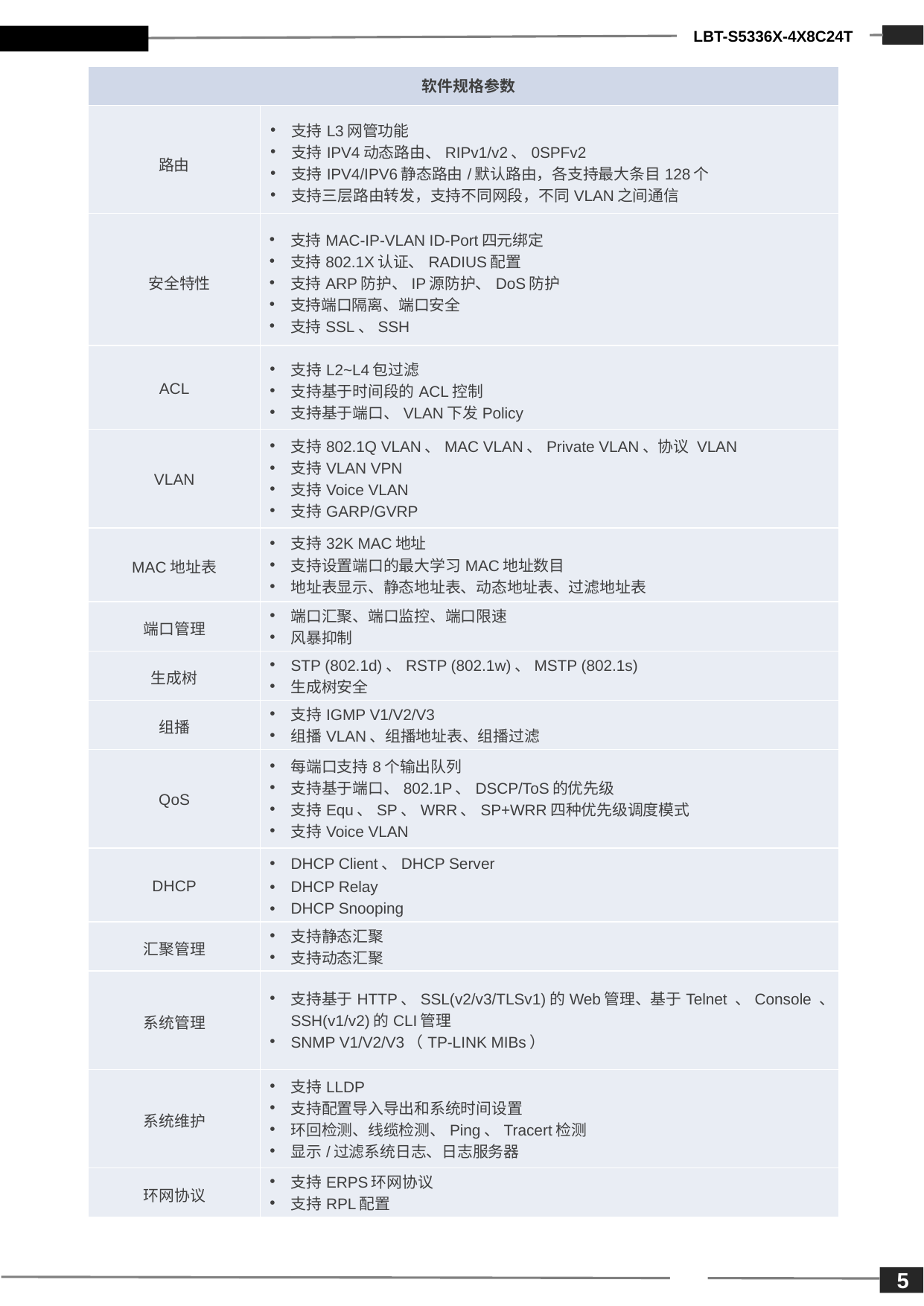

LBT-S5336X-4X8C24T

| 软件规格参数 |  |
| --- | --- |
| 路由 | 支持L3网管功能 支持IPV4动态路由、RIPv1/v2、0SPFv2 支持IPV4/IPV6静态路由/默认路由，各支持最大条目128个 支持三层路由转发，支持不同网段，不同VLAN之间通信 |
| 安全特性 | 支持MAC-IP-VLAN ID-Port四元绑定 支持802.1X认证、RADIUS配置 支持ARP防护、IP源防护、DoS防护 支持端口隔离、端口安全 支持SSL、SSH |
| ACL | 支持L2~L4包过滤 支持基于时间段的ACL控制 支持基于端口、VLAN下发Policy |
| VLAN | 支持802.1Q VLAN、MAC VLAN、Private VLAN、协议 VLAN 支持VLAN VPN 支持Voice VLAN 支持GARP/GVRP |
| MAC地址表 | 支持32K MAC地址 支持设置端口的最大学习MAC地址数目 地址表显示、静态地址表、动态地址表、过滤地址表 |
| 端口管理 | 端口汇聚、端口监控、端口限速 风暴抑制 |
| 生成树 | STP (802.1d)、RSTP (802.1w)、MSTP (802.1s) 生成树安全 |
| 组播 | 支持IGMP V1/V2/V3 组播VLAN、组播地址表、组播过滤 |
| QoS | 每端口支持8个输出队列 支持基于端口、802.1P、DSCP/ToS的优先级 支持Equ、SP、WRR、SP+WRR四种优先级调度模式 支持Voice VLAN |
| DHCP | DHCP Client、DHCP Server DHCP Relay DHCP Snooping |
| 汇聚管理 | 支持静态汇聚 支持动态汇聚 |
| 系统管理 | 支持基于HTTP、SSL(v2/v3/TLSv1)的Web管理、基于Telnet 、Console 、SSH(v1/v2)的CLI管理 SNMP V1/V2/V3（TP-LINK MIBs） |
| 系统维护 | 支持LLDP 支持配置导入导出和系统时间设置 环回检测、线缆检测、Ping、Tracert检测 显示/过滤系统日志、日志服务器 |
| 环网协议 | 支持ERPS环网协议 支持RPL配置 |

5